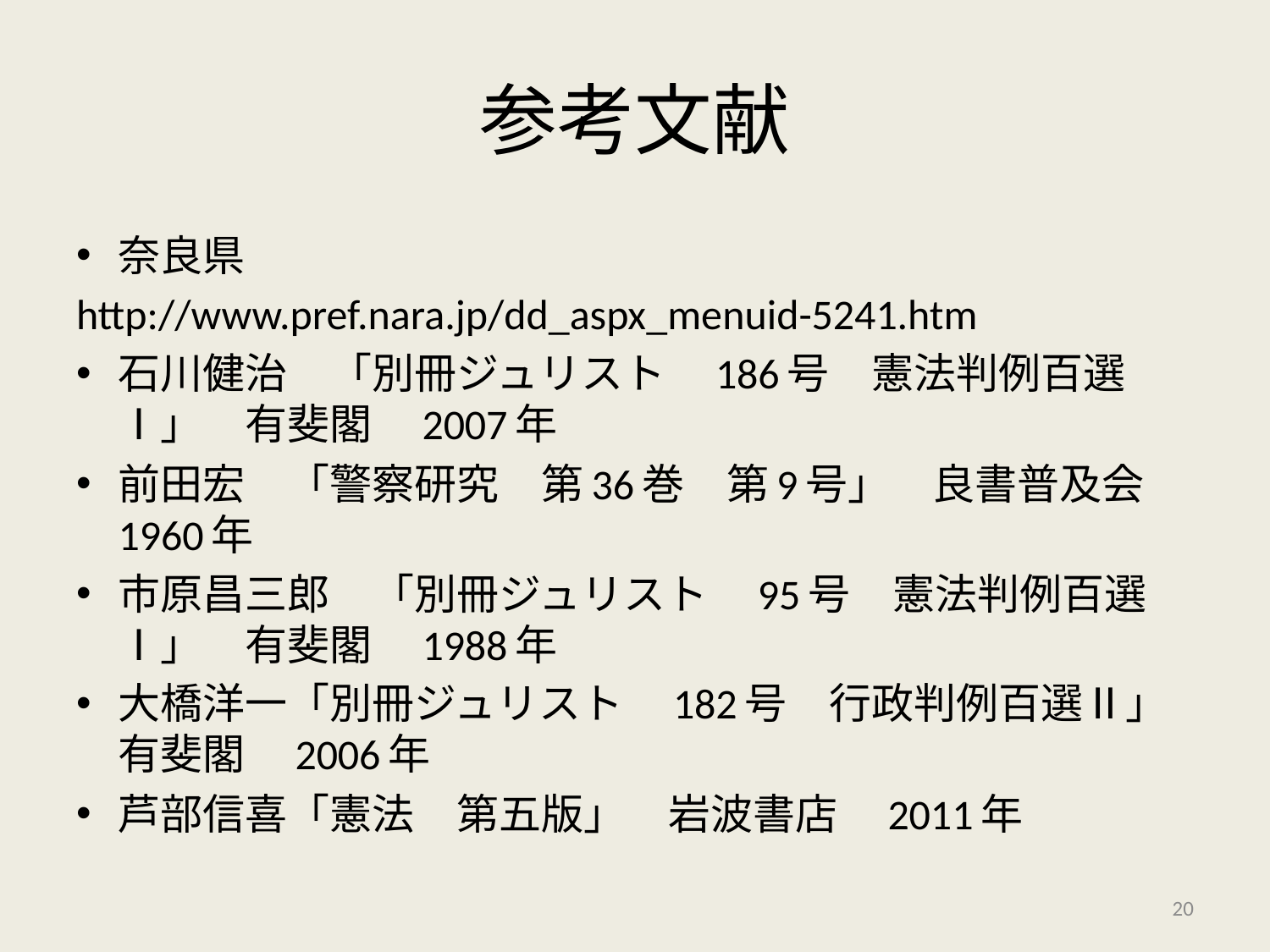

# 参考文献
奈良県
http://www.pref.nara.jp/dd_aspx_menuid-5241.htm
石川健治　「別冊ジュリスト　186号　憲法判例百選Ⅰ」　有斐閣　2007年
前田宏　「警察研究　第36巻　第9号」　良書普及会　1960年
市原昌三郎　「別冊ジュリスト　95号　憲法判例百選Ⅰ」　有斐閣　1988年
大橋洋一「別冊ジュリスト　182号　行政判例百選Ⅱ」有斐閣　2006年
芦部信喜「憲法　第五版」　岩波書店　2011年

20